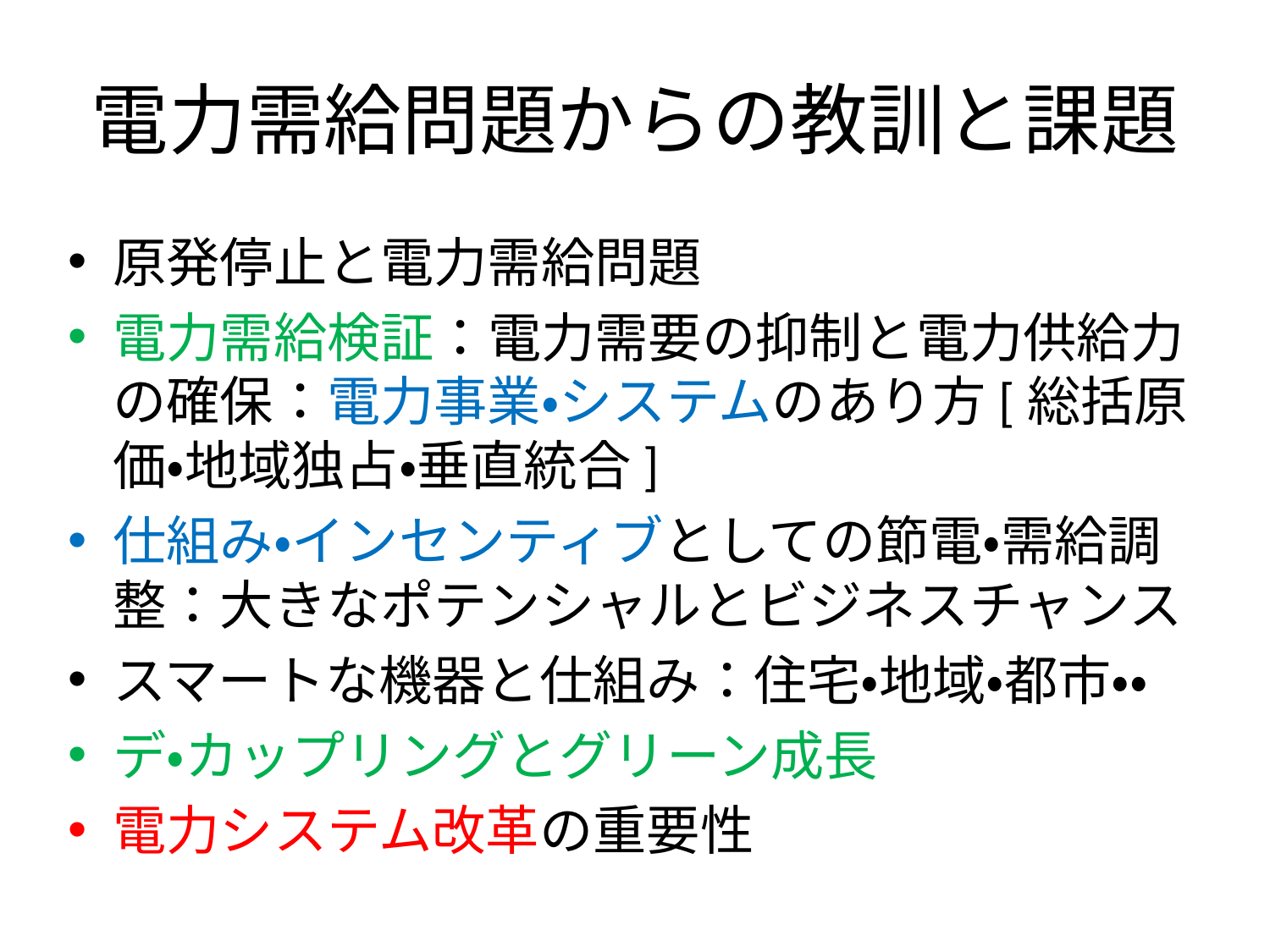

# 電力需給問題からの教訓と課題
原発停止と電力需給問題
電力需給検証：電力需要の抑制と電力供給力の確保：電力事業・システムのあり方[総括原価・地域独占・垂直統合]
仕組み・インセンティブとしての節電・需給調整：大きなポテンシャルとビジネスチャンス
スマートな機器と仕組み：住宅・地域・都市・・
デ・カップリングとグリーン成長
電力システム改革の重要性